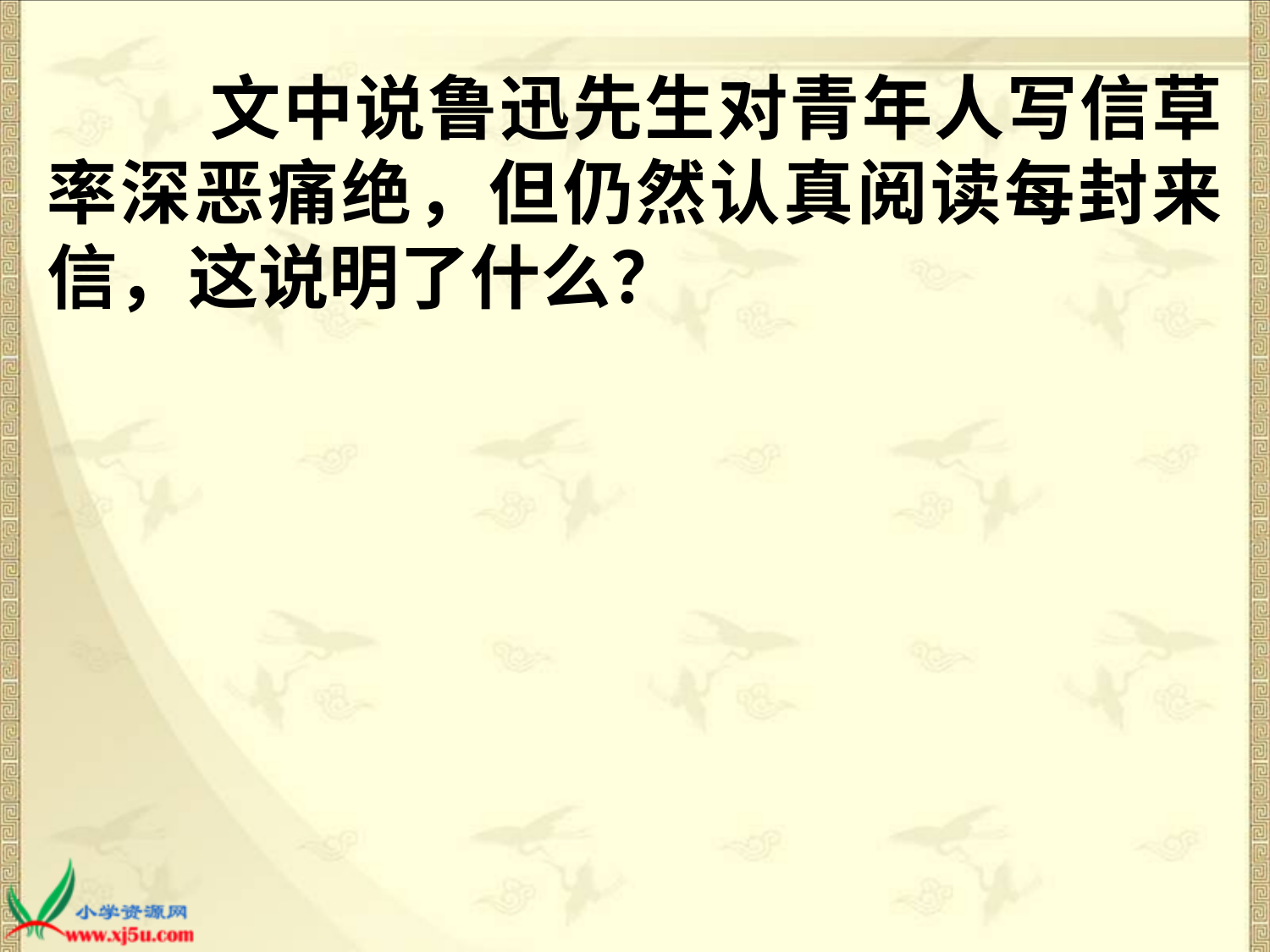

# 文中说鲁迅先生对青年人写信草率深恶痛绝，但仍然认真阅读每封来信，这说明了什么？